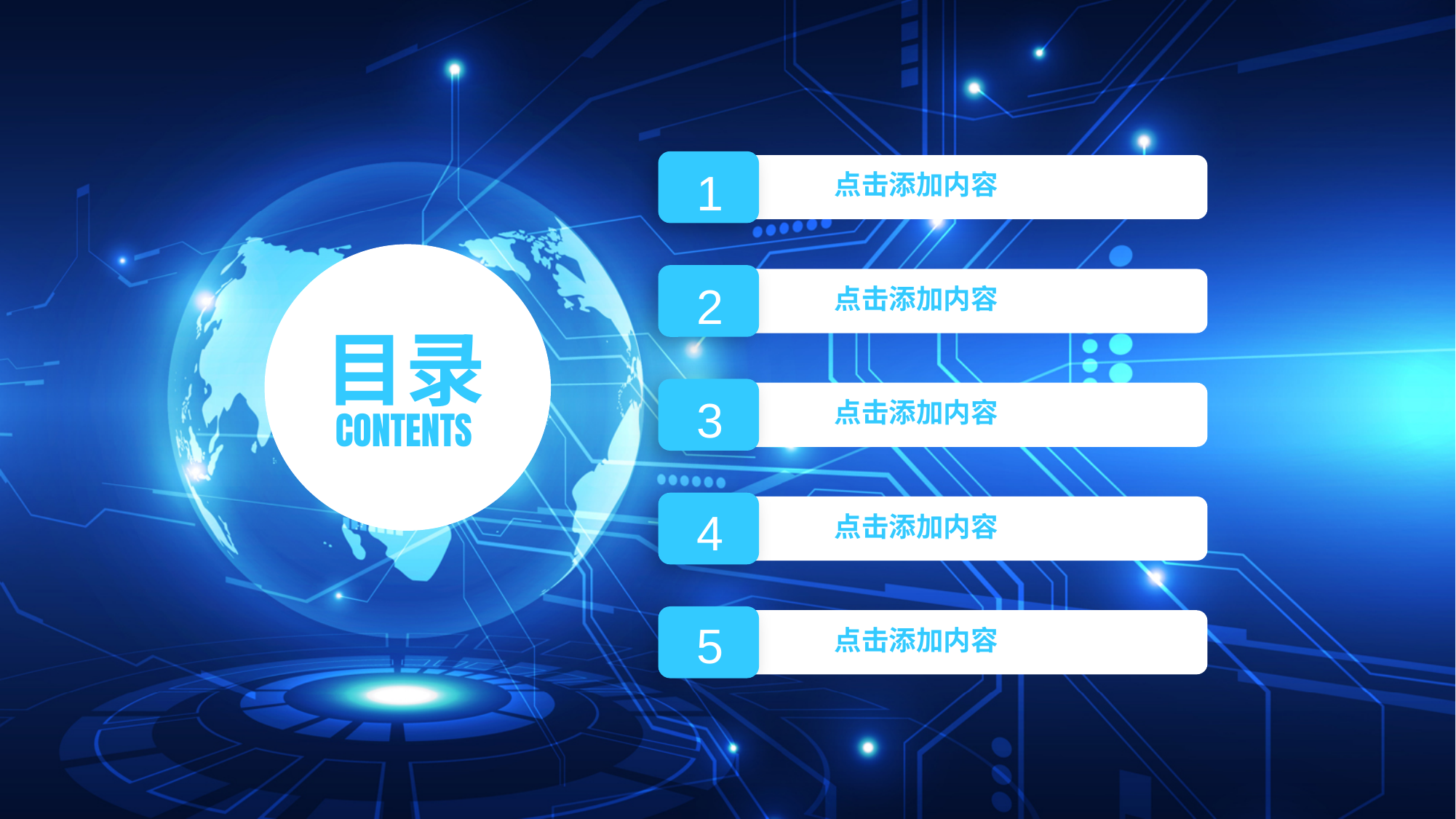

点击添加内容
1

点击添加内容
2
目录

点击添加内容
3
CONTENTS

4
点击添加内容

5
点击添加内容